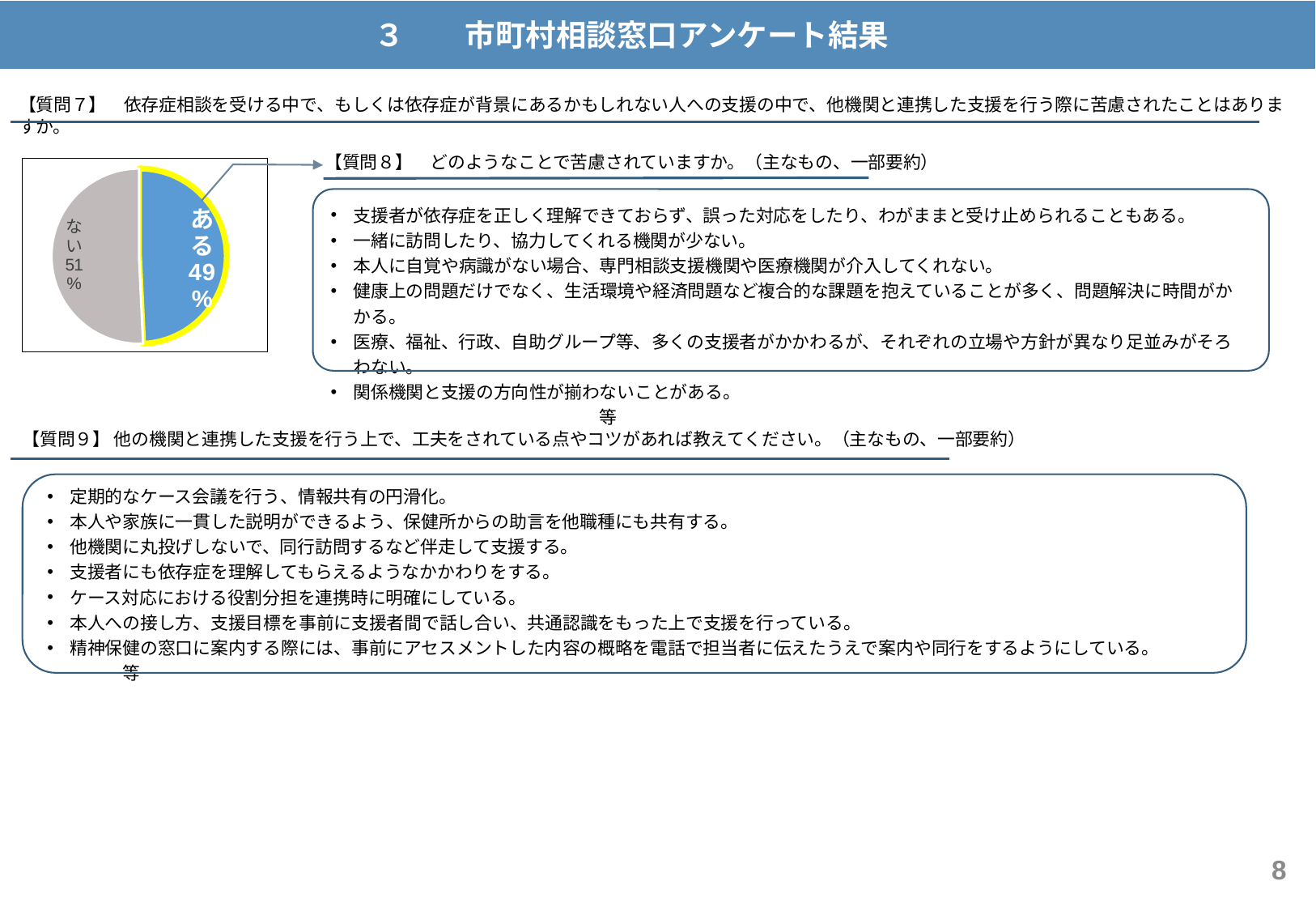

３　　市町村相談窓口アンケート結果

【質問７】　依存症相談を受ける中で、もしくは依存症が背景にあるかもしれない人への支援の中で、他機関と連携した支援を行う際に苦慮されたことはありますか。
【質問８】　どのようなことで苦慮されていますか。（主なもの、一部要約）

### Chart

| Category |  |
|---|---|
| ある | 67.0 |
| ない | 69.0 |

支援者が依存症を正しく理解できておらず、誤った対応をしたり、わがままと受け止められることもある。
一緒に訪問したり、協力してくれる機関が少ない。
本人に自覚や病識がない場合、専門相談支援機関や医療機関が介入してくれない。
健康上の問題だけでなく、生活環境や経済問題など複合的な課題を抱えていることが多く、問題解決に時間がかかる。
医療、福祉、行政、自助グループ等、多くの支援者がかかわるが、それぞれの立場や方針が異なり足並みがそろわない。
関係機関と支援の方向性が揃わないことがある。　　　　　　　　　　　　　　　　　　　　　　　　　　　　　　　　　　　　　　　　　　等
【質問９】 他の機関と連携した支援を行う上で、工夫をされている点やコツがあれば教えてください。（主なもの、一部要約）

定期的なケース会議を行う、情報共有の円滑化。
本人や家族に一貫した説明ができるよう、保健所からの助言を他職種にも共有する。
他機関に丸投げしないで、同行訪問するなど伴走して支援する。
支援者にも依存症を理解してもらえるようなかかわりをする。
ケース対応における役割分担を連携時に明確にしている。
本人への接し方、支援目標を事前に支援者間で話し合い、共通認識をもった上で支援を行っている。
精神保健の窓口に案内する際には、事前にアセスメントした内容の概略を電話で担当者に伝えたうえで案内や同行をするようにしている。　　　　　　　等
8